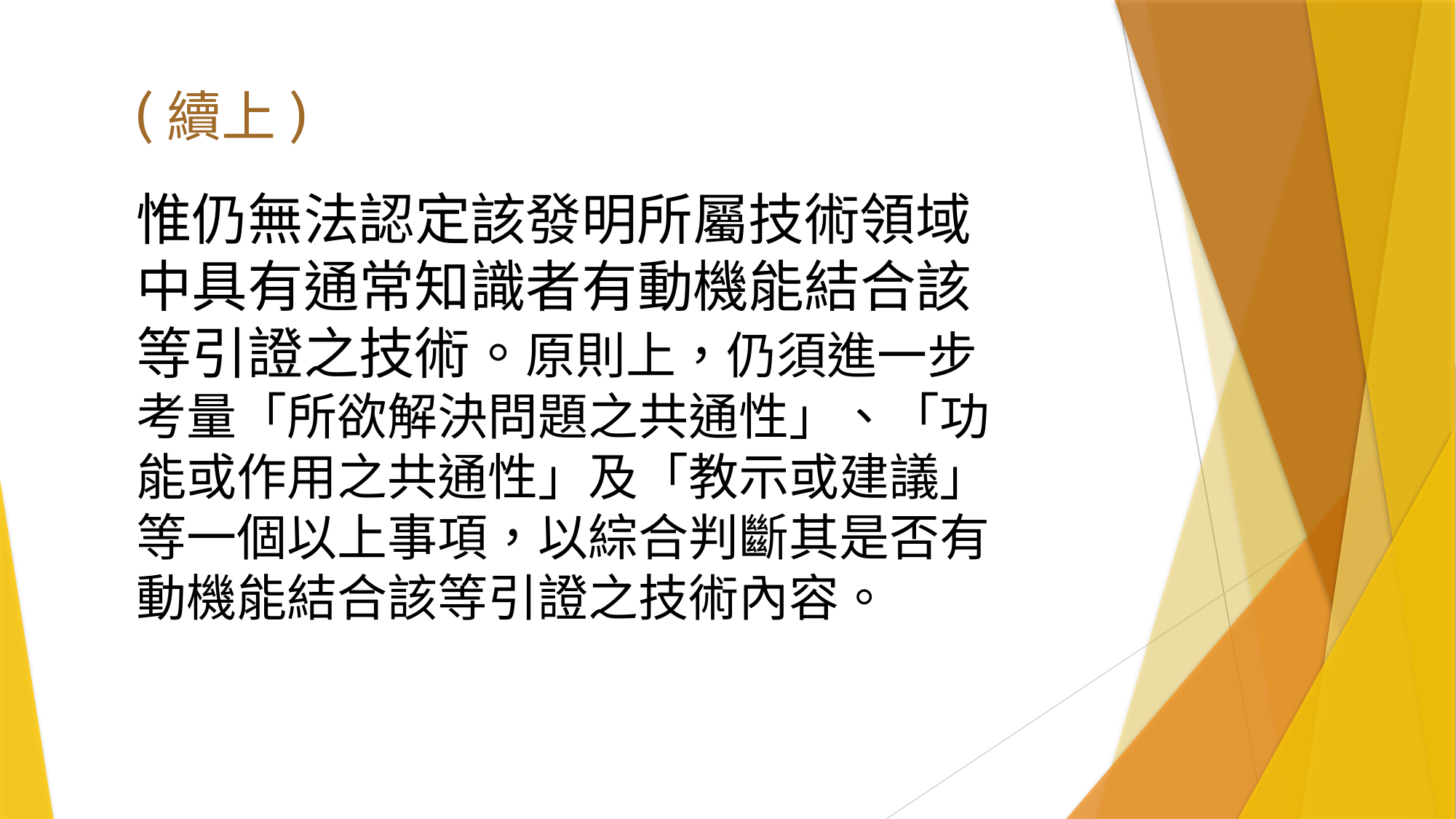

(續上)
# 惟仍無法認定該發明所屬技術領域中具有通常知識者有動機能結合該等引證之技術。原則上，仍須進一步考量「所欲解決問題之共通性」、「功能或作用之共通性」及「教示或建議」等一個以上事項，以綜合判斷其是否有動機能結合該等引證之技術內容。